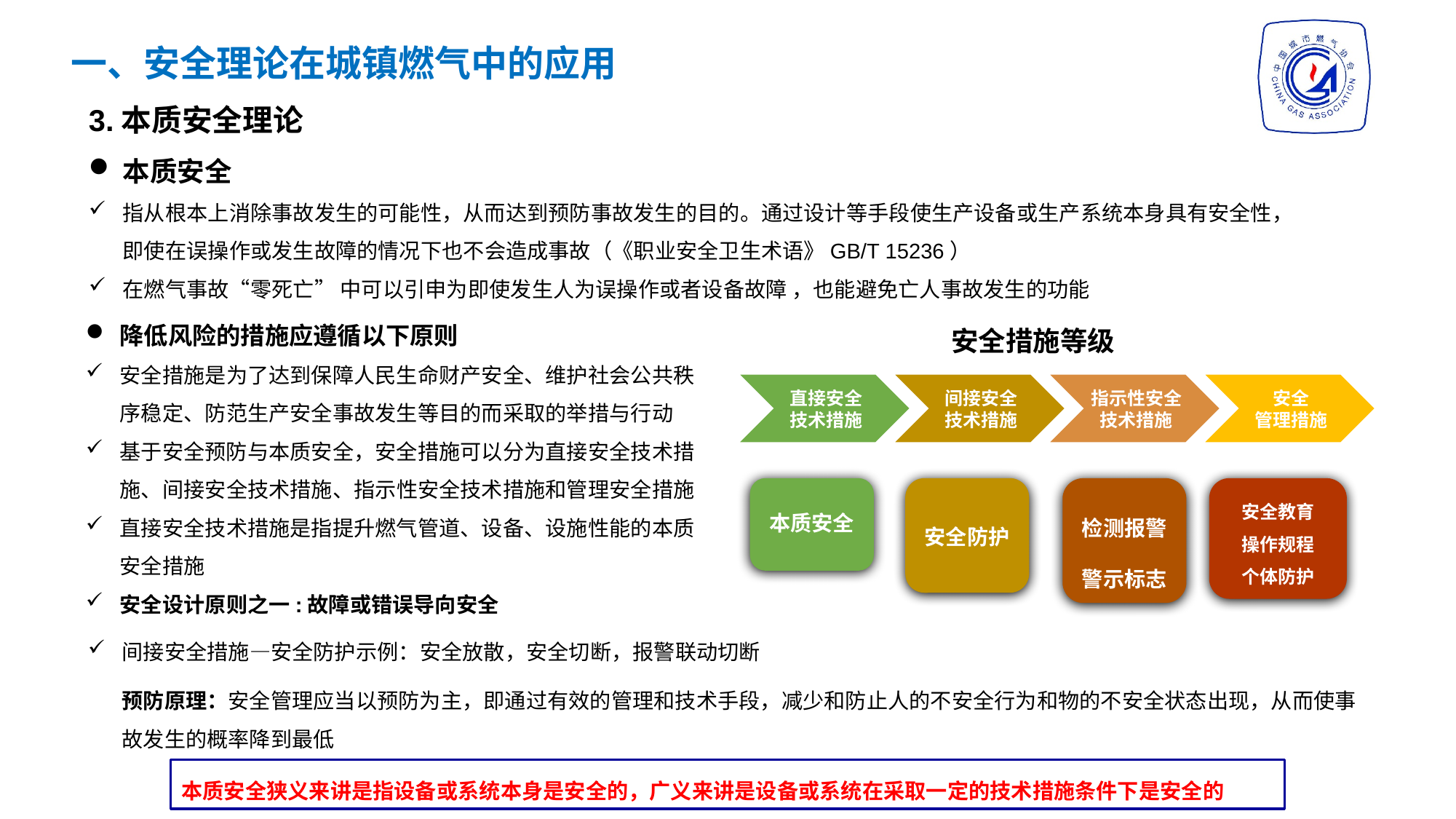

一、安全理论在城镇燃气中的应用
3.本质安全理论
本质安全
指从根本上消除事故发生的可能性，从而达到预防事故发生的目的。通过设计等手段使生产设备或生产系统本身具有安全性，即使在误操作或发生故障的情况下也不会造成事故（《职业安全卫生术语》GB/T 15236）
在燃气事故“零死亡” 中可以引申为即使发生人为误操作或者设备故障 ，也能避免亡人事故发生的功能
直接安全
技术措施
间接安全
技术措施
指示性安全技术措施
安全
管理措施
降低风险的措施应遵循以下原则
安全措施是为了达到保障人民生命财产安全、维护社会公共秩序稳定、防范生产安全事故发生等目的而采取的举措与行动
基于安全预防与本质安全，安全措施可以分为直接安全技术措施、间接安全技术措施、指示性安全技术措施和管理安全措施
直接安全技术措施是指提升燃气管道、设备、设施性能的本质安全措施
安全设计原则之一:故障或错误导向安全

安全措施等级

本质安全

安全防护

检测报警
警示标志
安全教育
操作规程
个体防护
间接安全措施—安全防护示例：安全放散，安全切断，报警联动切断
预防原理：安全管理应当以预防为主，即通过有效的管理和技术手段，减少和防止人的不安全行为和物的不安全状态出现，从而使事故发生的概率降到最低
本质安全狭义来讲是指设备或系统本身是安全的，广义来讲是设备或系统在采取一定的技术措施条件下是安全的